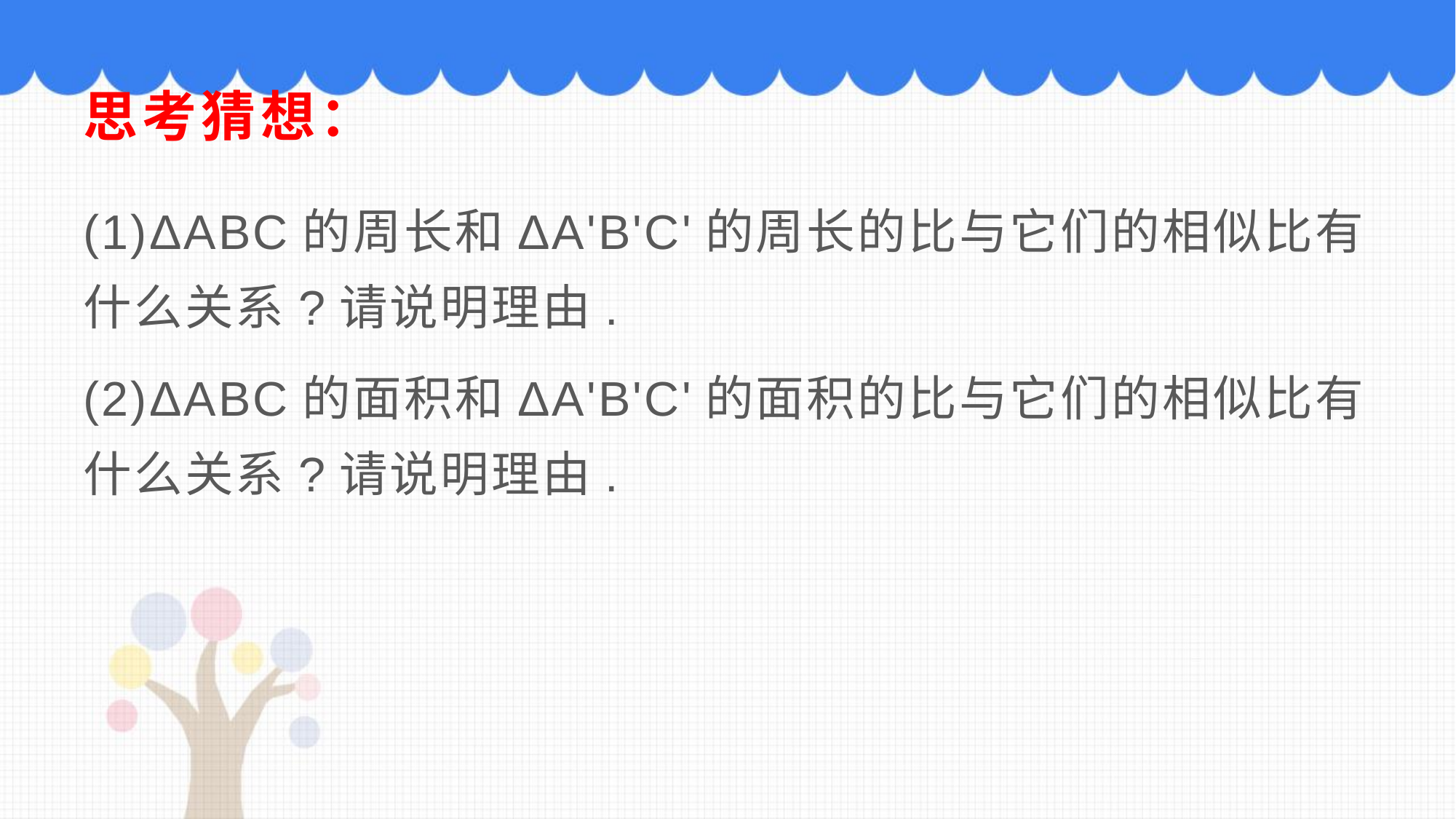

# 思考猜想：
(1)ΔABC的周长和ΔA'B'C'的周长的比与它们的相似比有什么关系?请说明理由.
(2)ΔABC的面积和ΔA'B'C'的面积的比与它们的相似比有什么关系?请说明理由.